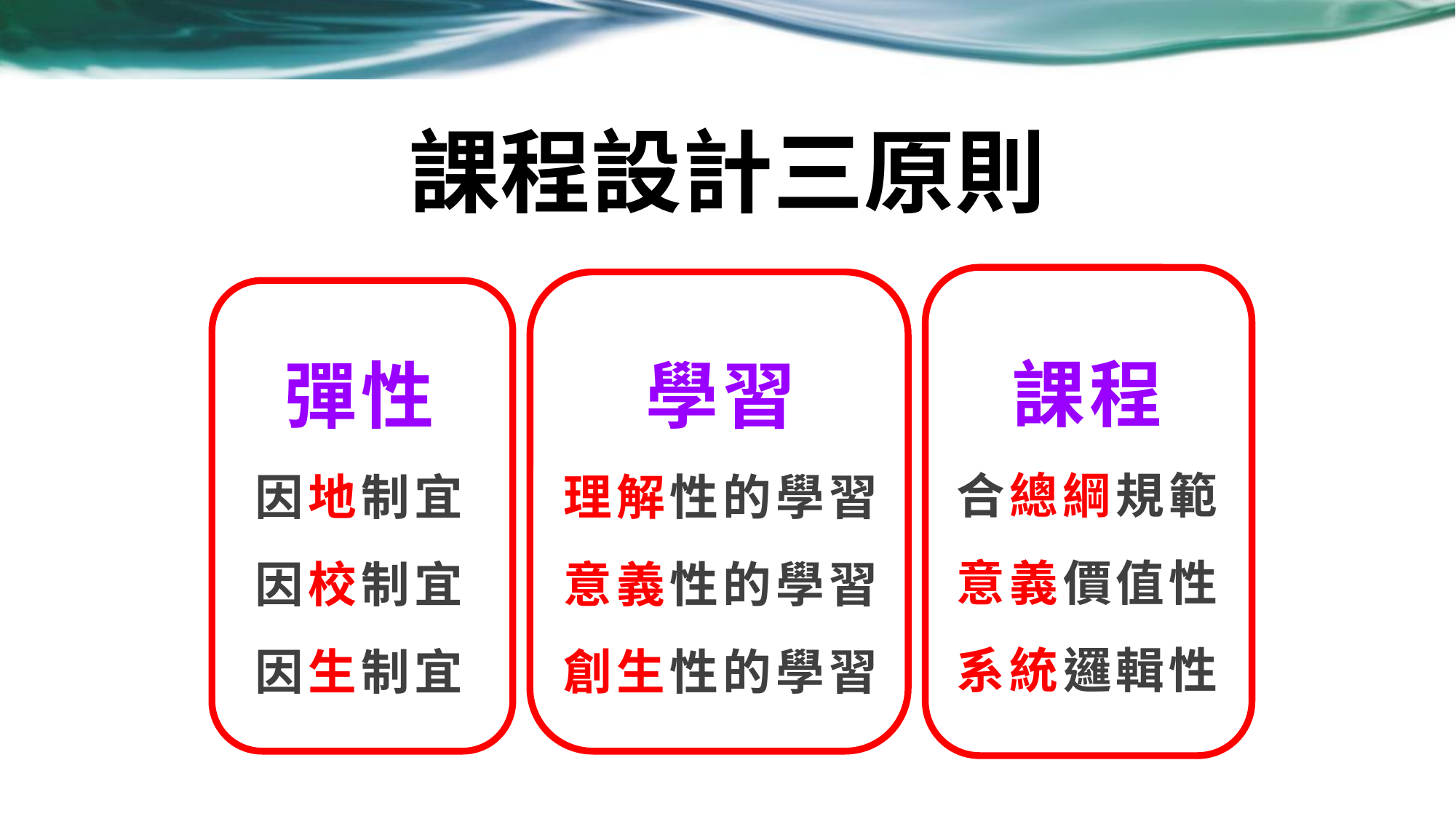

# 課程設計三原則

課程
合總綱規範
意義價值性
系統邏輯性
學習
理解性的學習
意義性的學習
創生性的學習
彈性
因地制宜
因校制宜
因生制宜